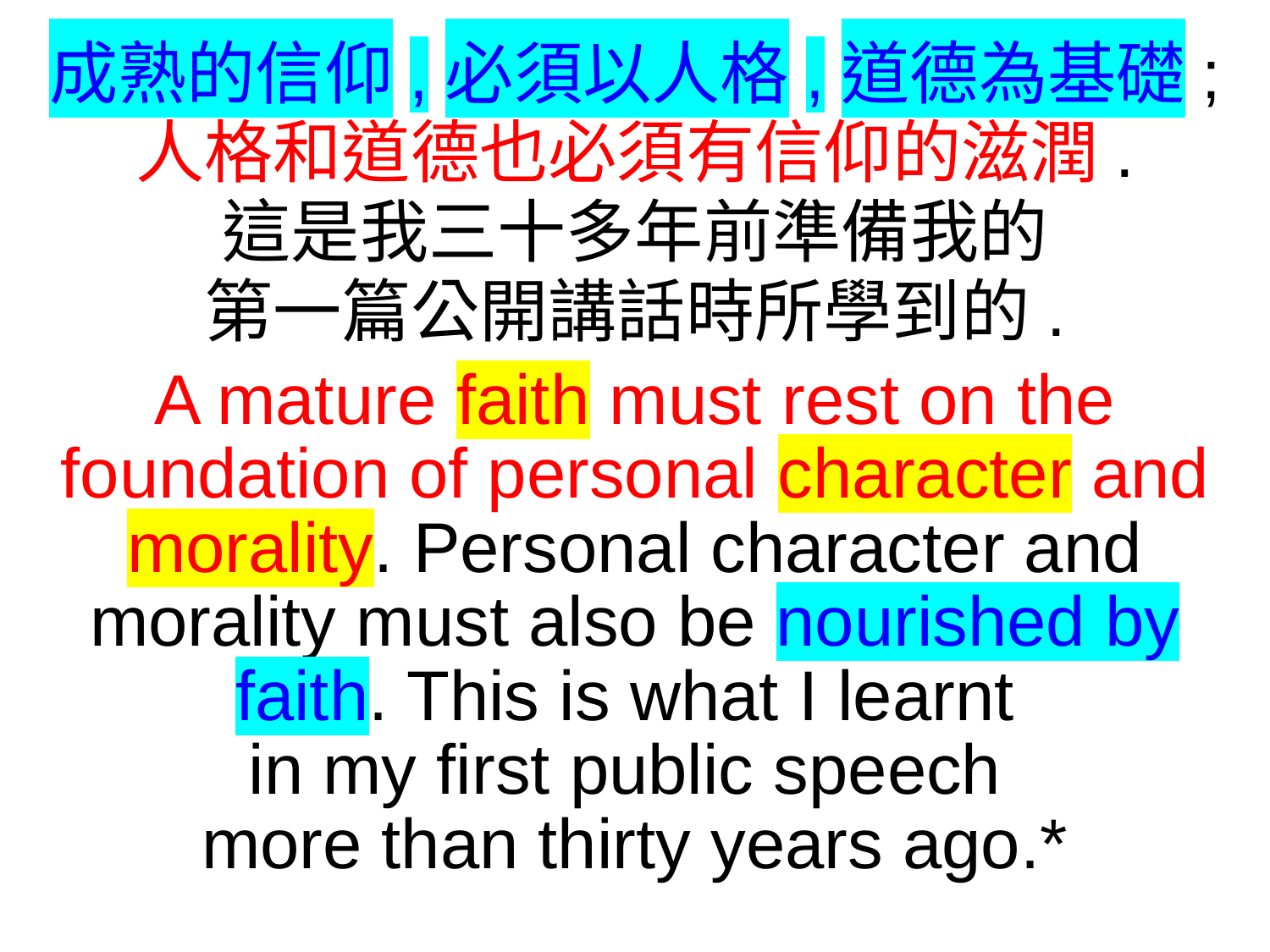

成熟的信仰,必須以人格,道德為基礎;
人格和道德也必須有信仰的滋潤.
這是我三十多年前準備我的
第一篇公開講話時所學到的.
A mature faith must rest on the foundation of personal character and morality. Personal character and morality must also be nourished by faith. This is what I learnt
in my first public speech
more than thirty years ago.*